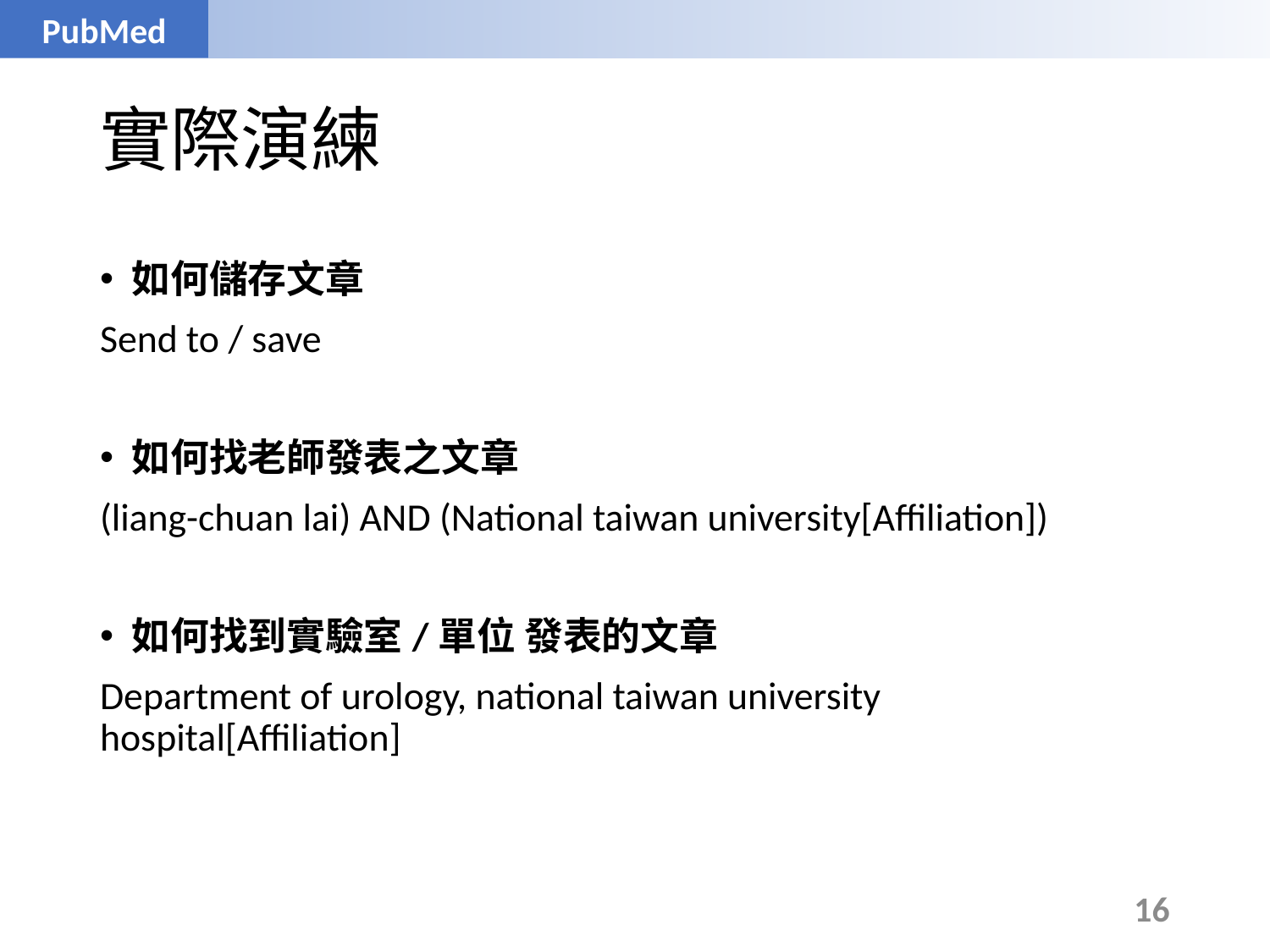

PubMed

# 實際演練
如何儲存文章
Send to / save

如何找老師發表之文章
(liang-chuan lai) AND (National taiwan university[Affiliation])

如何找到實驗室/單位 發表的文章
Department of urology, national taiwan university hospital[Affiliation]

16